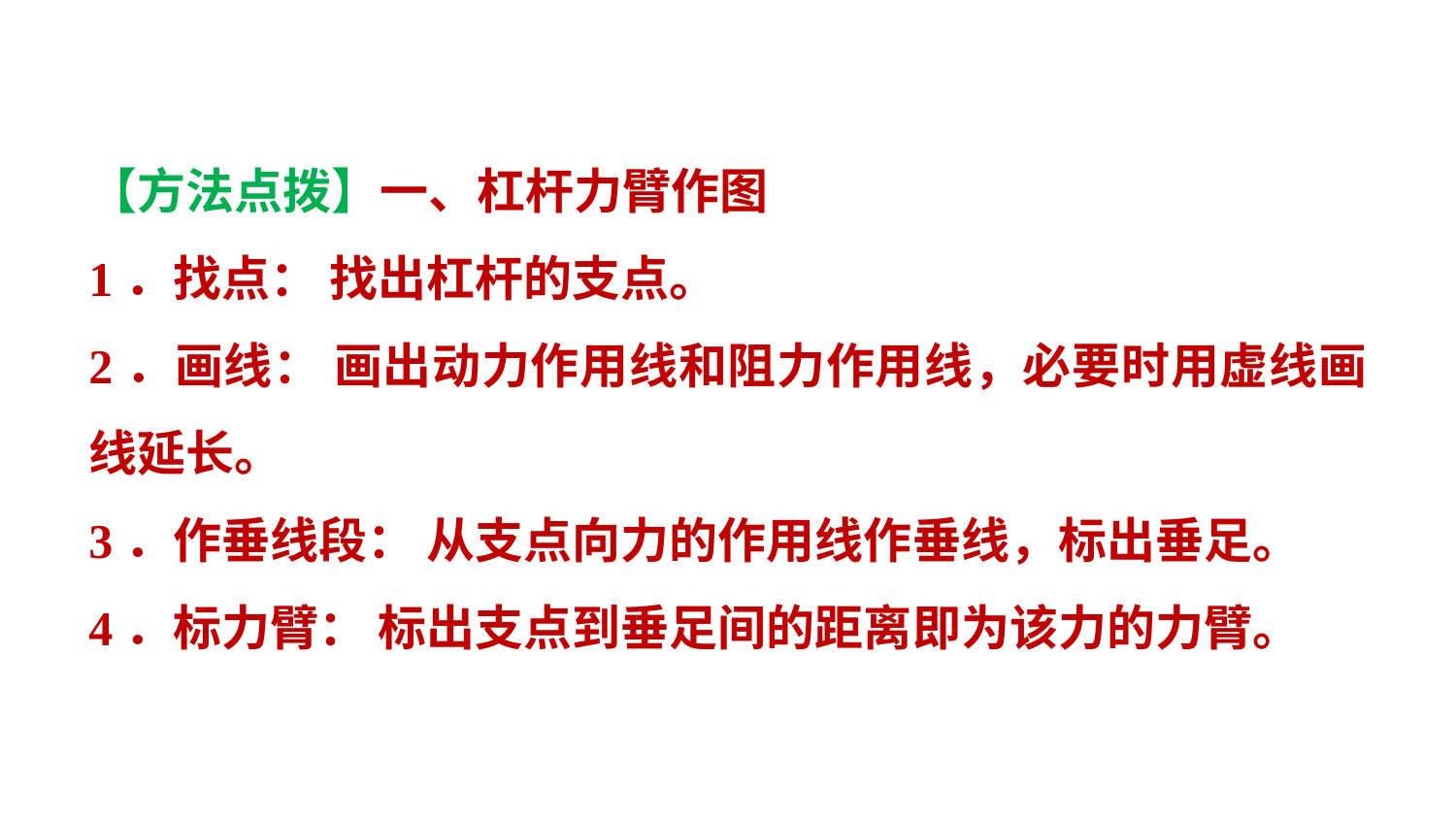

【方法点拨】一、杠杆力臂作图
1．找点： 找出杠杆的支点。
2．画线： 画出动力作用线和阻力作用线，必要时用虚线画线延长。
3．作垂线段： 从支点向力的作用线作垂线，标出垂足。
4．标力臂： 标出支点到垂足间的距离即为该力的力臂。